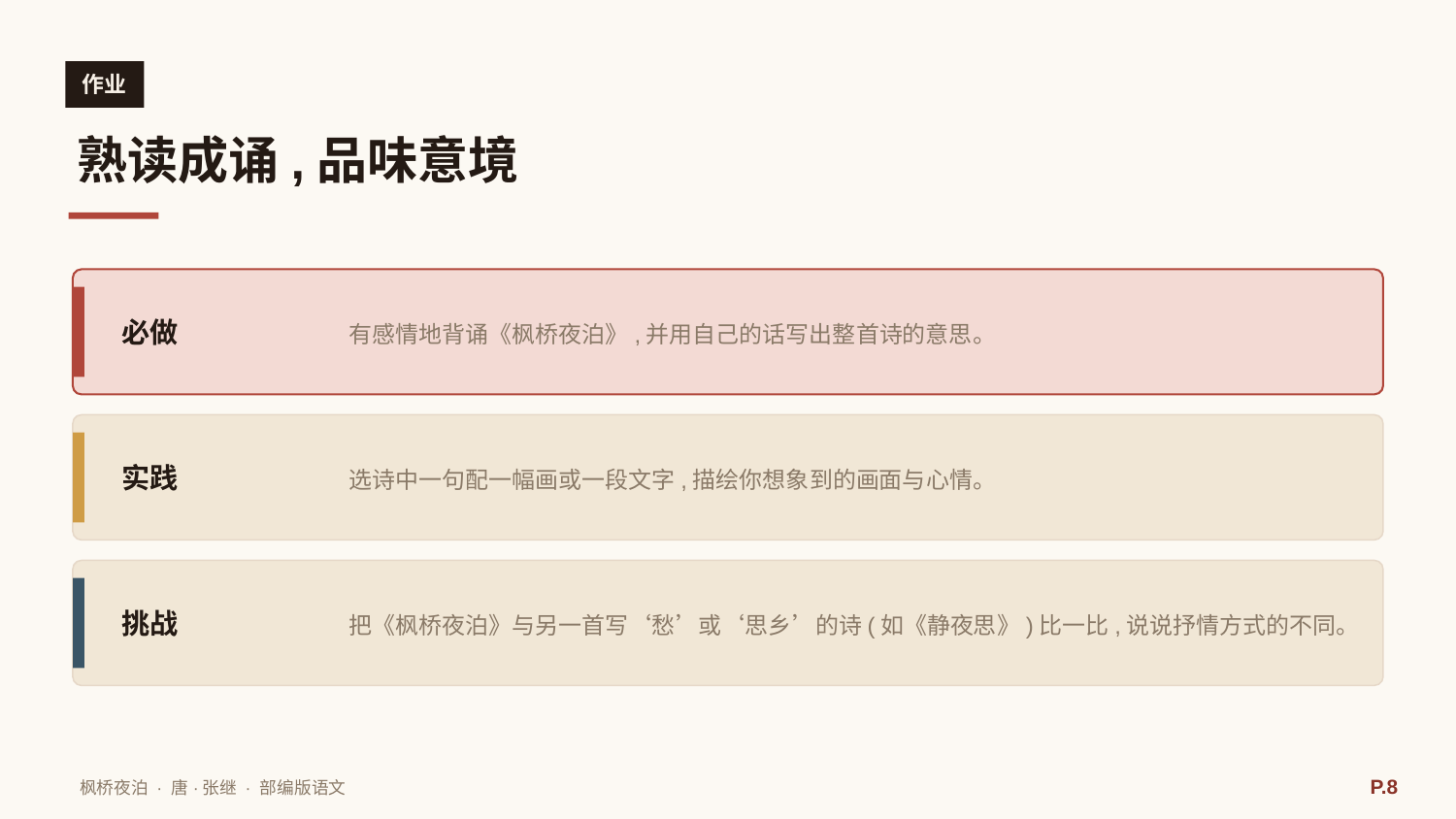

作业

熟读成诵,品味意境

有感情地背诵《枫桥夜泊》,并用自己的话写出整首诗的意思。
必做

选诗中一句配一幅画或一段文字,描绘你想象到的画面与心情。
实践

把《枫桥夜泊》与另一首写‘愁’或‘思乡’的诗(如《静夜思》)比一比,说说抒情方式的不同。
挑战

P.8
枫桥夜泊 · 唐·张继 · 部编版语文